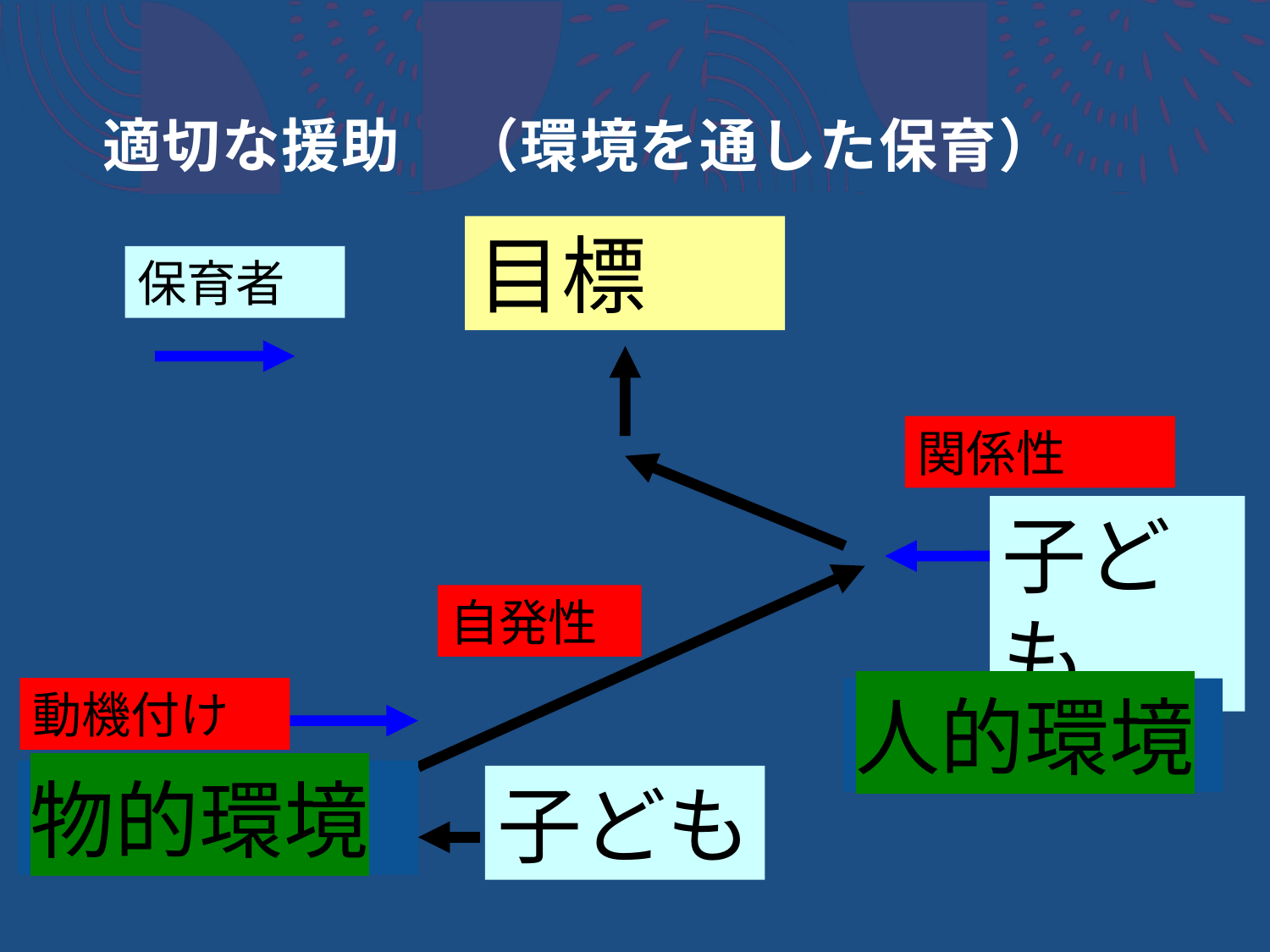

# 適切な援助　（環境を通した保育）
目標
保育者

関係性

子ども

自発性
動機付け
人的環境

物的環境
子ども